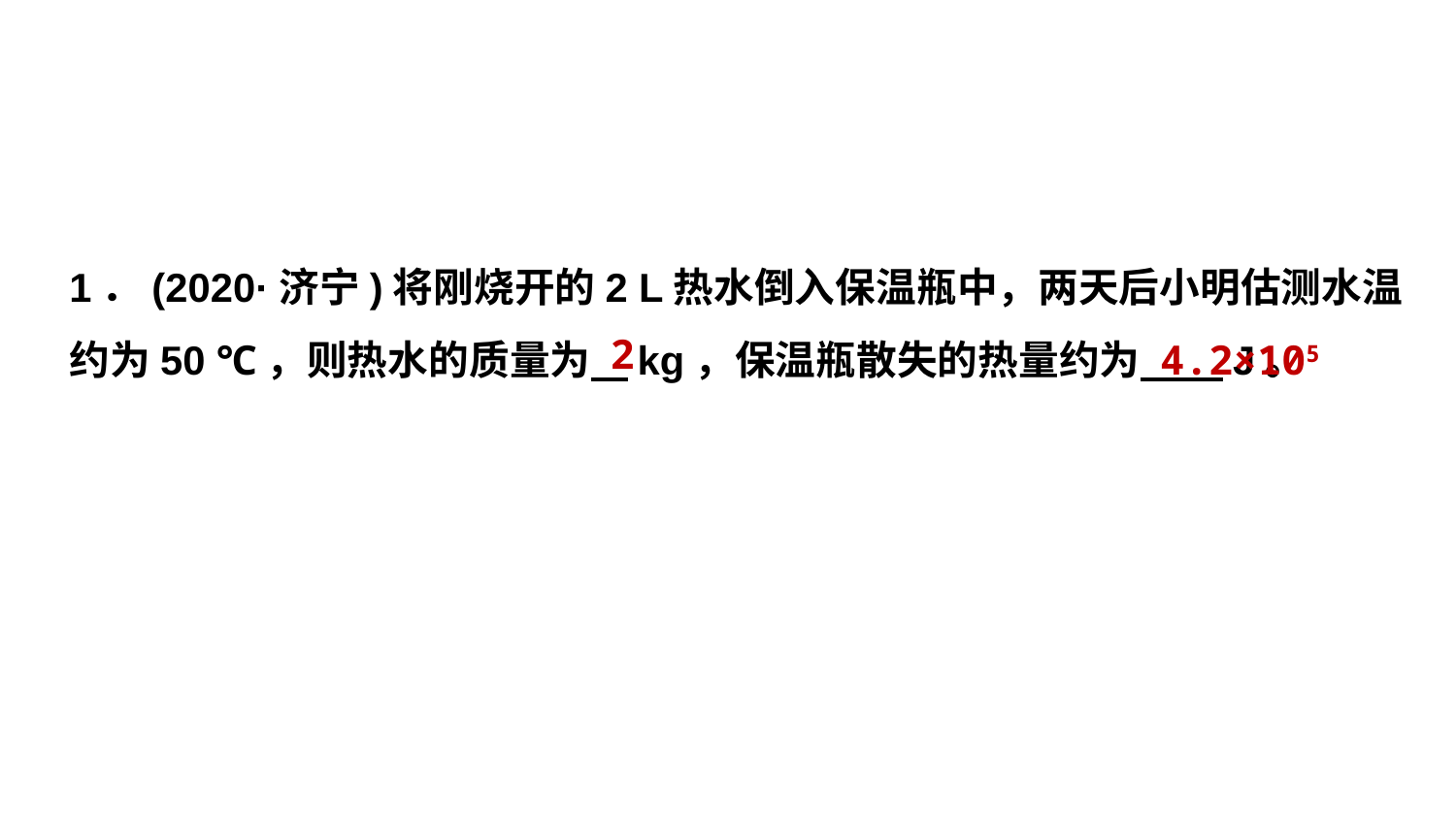

1．(2020·济宁)将刚烧开的2 L热水倒入保温瓶中，两天后小明估测水温
约为50 ℃，则热水的质量为    kg，保温瓶散失的热量约为         J。
2
4.2×105